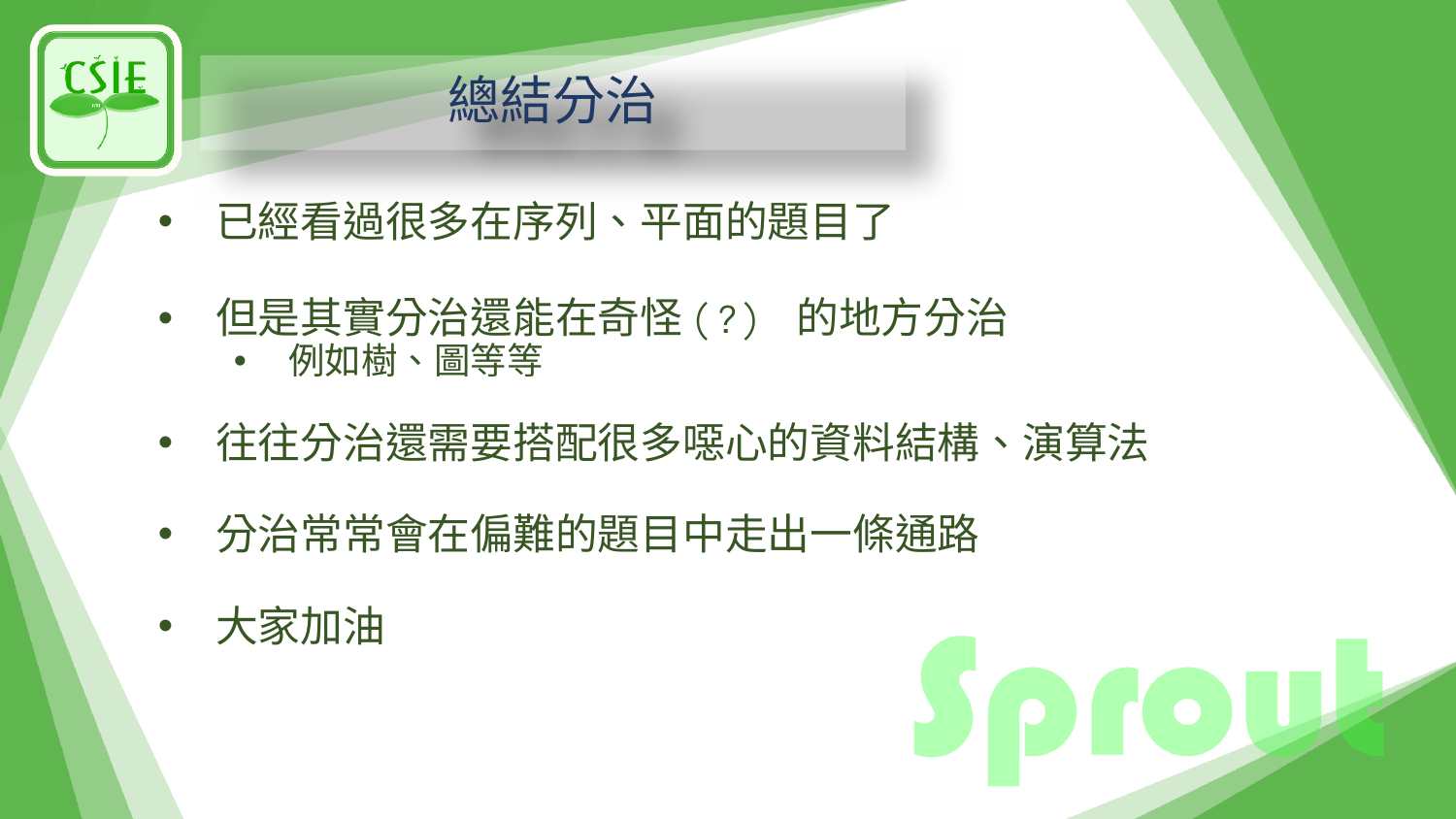

# 總結分治
已經看過很多在序列、平面的題目了
但是其實分治還能在奇怪(?) 的地方分治
例如樹、圖等等
往往分治還需要搭配很多噁心的資料結構、演算法
分治常常會在偏難的題目中走出一條通路
大家加油